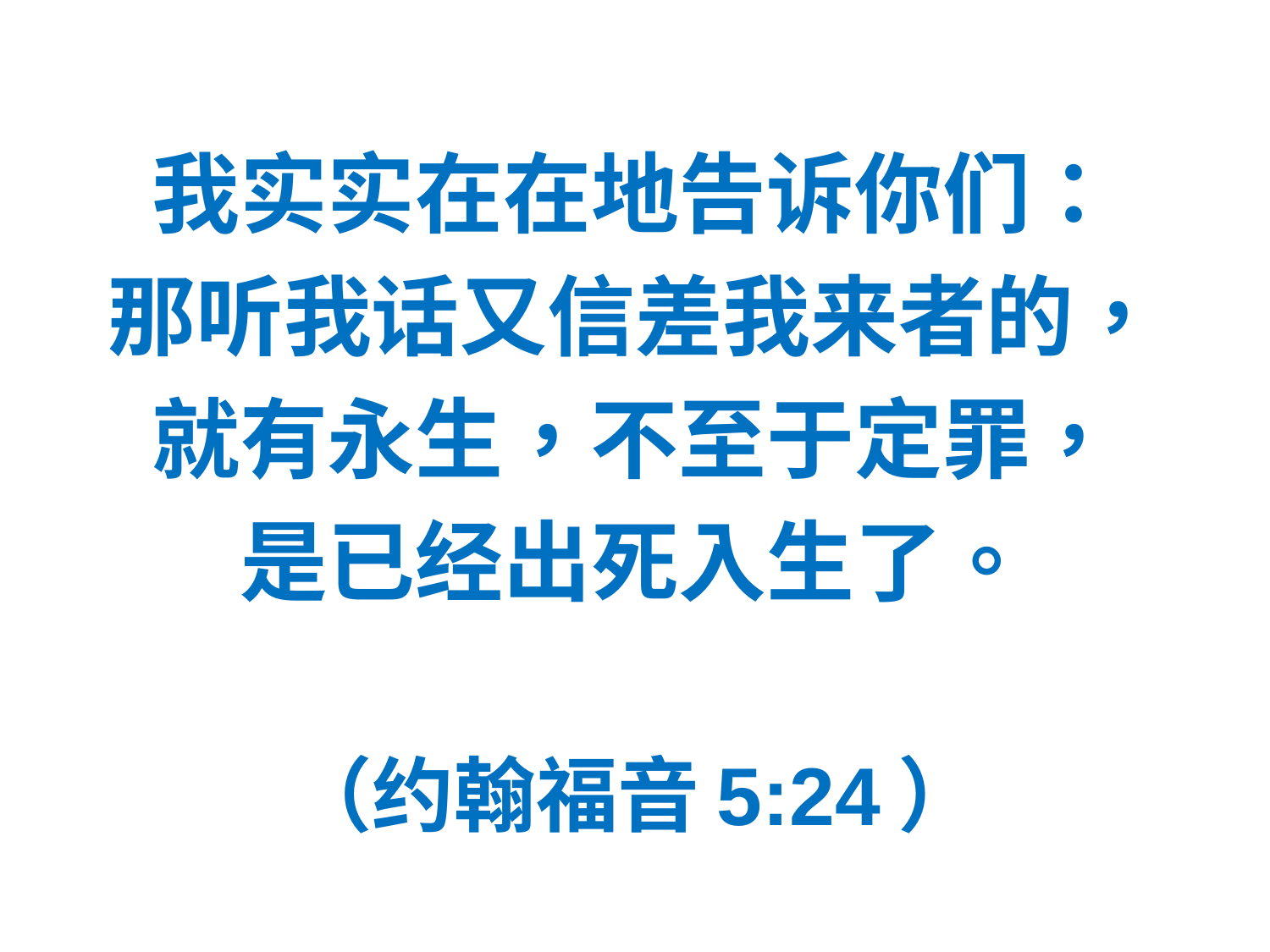

#
我实实在在地告诉你们：
那听我话又信差我来者的，
就有永生，不至于定罪，
是已经出死入生了。

（约翰福音5:24）